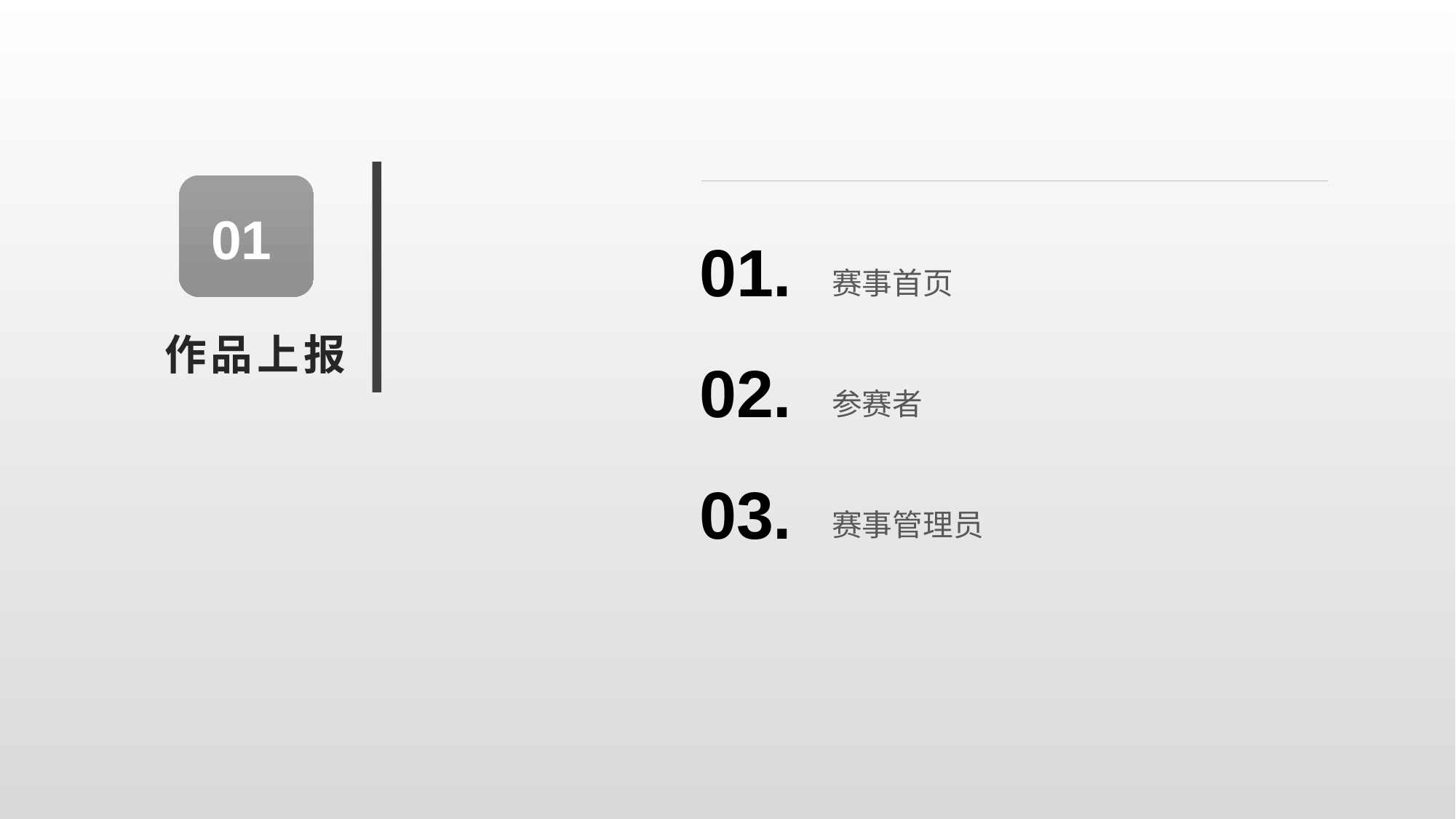

01

01
01.
赛事首页
作品上报
参赛者
02.
03.
赛事管理员